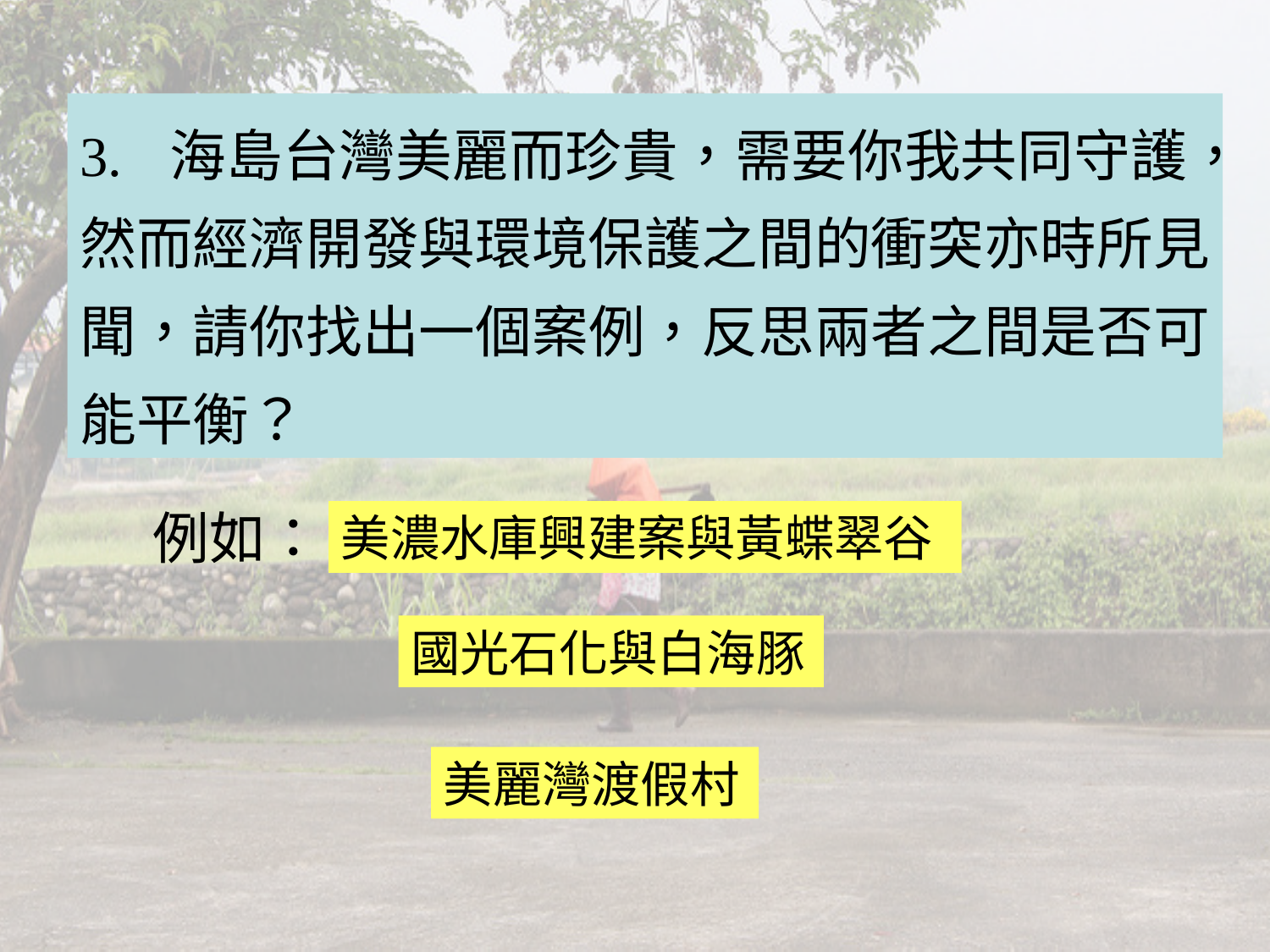

3. 海島台灣美麗而珍貴，需要你我共同守護，然而經濟開發與環境保護之間的衝突亦時所見聞，請你找出一個案例，反思兩者之間是否可能平衡？
例如：
美濃水庫興建案與黃蝶翠谷
國光石化與白海豚
美麗灣渡假村